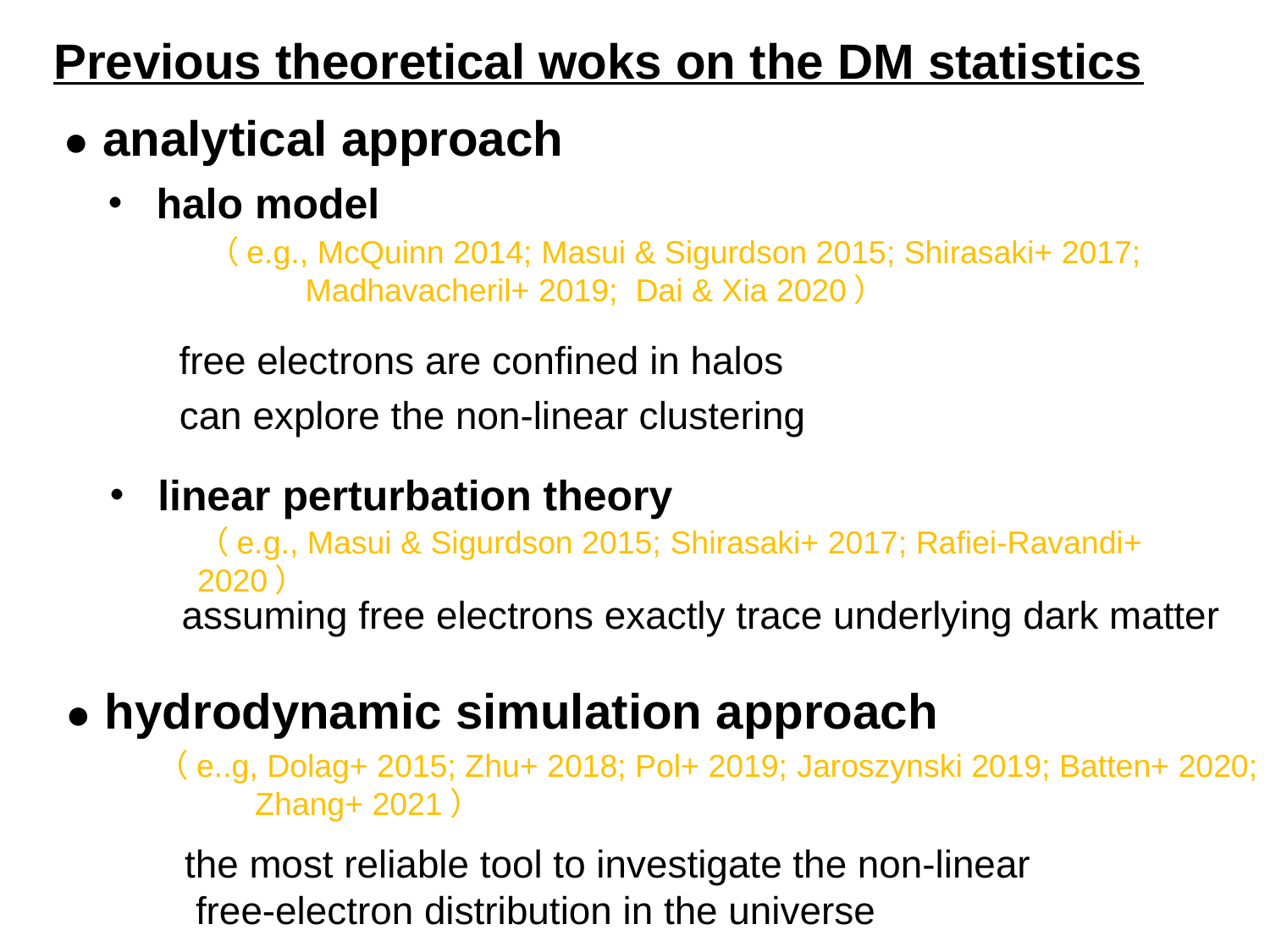

Previous theoretical woks on the DM statistics
● analytical approach
・ halo model
（e.g., McQuinn 2014; Masui & Sigurdson 2015; Shirasaki+ 2017;
           Madhavacheril+ 2019;  Dai & Xia 2020）
free electrons are confined in halos
can explore the non-linear clustering
・ linear perturbation theory
（e.g., Masui & Sigurdson 2015; Shirasaki+ 2017; Rafiei-Ravandi+ 2020）
assuming free electrons exactly trace underlying dark matter
● hydrodynamic simulation approach
（e..g, Dolag+ 2015; Zhu+ 2018; Pol+ 2019; Jaroszynski 2019; Batten+ 2020;
           Zhang+ 2021）
the most reliable tool to investigate the non-linear
 free-electron distribution in the universe